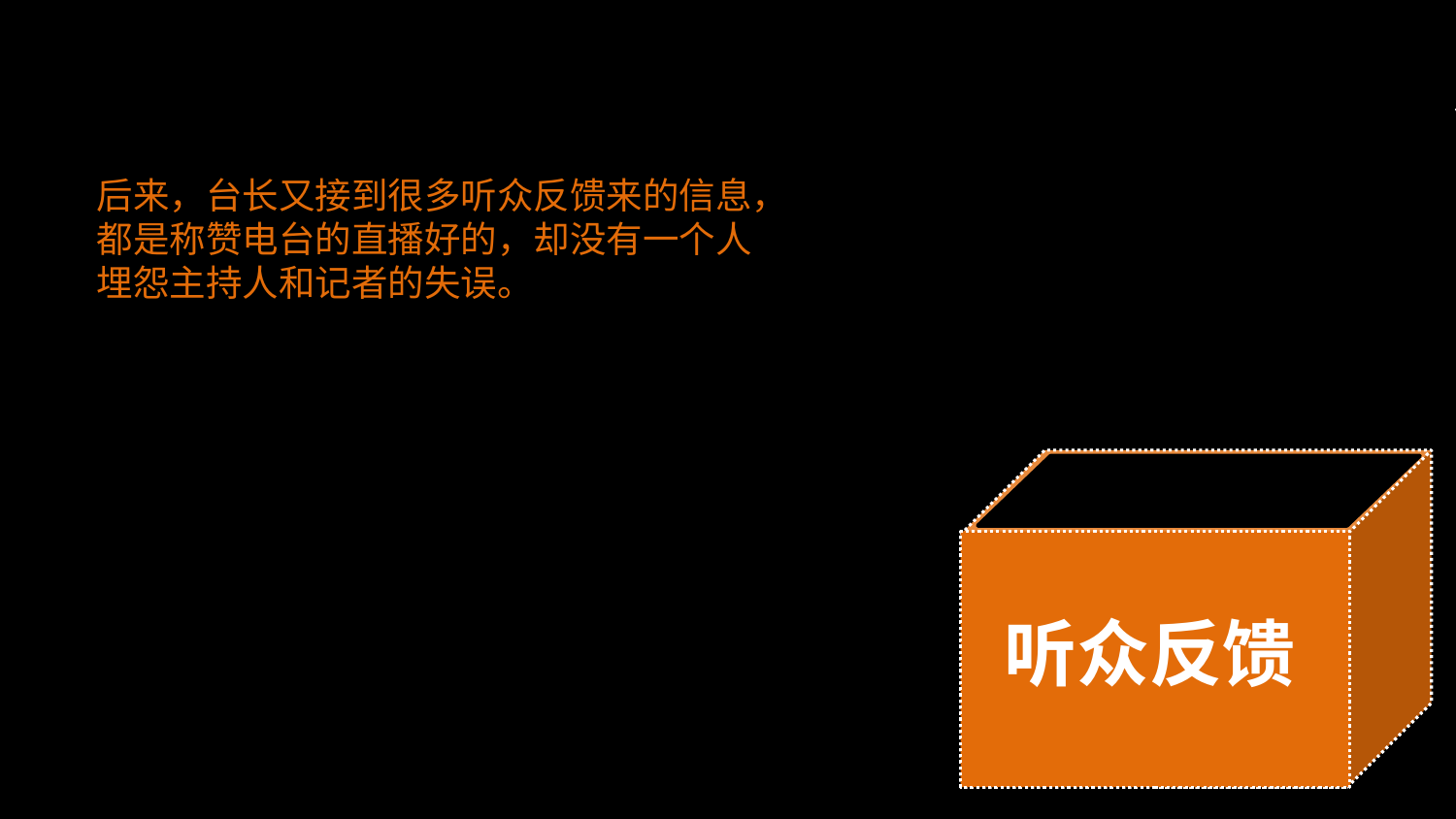

实时
新鲜
不错
GOOD
后来，台长又接到很多听众反馈来的信息，
都是称赞电台的直播好的，却没有一个人
埋怨主持人和记者的失误。
直播很好

听众反馈